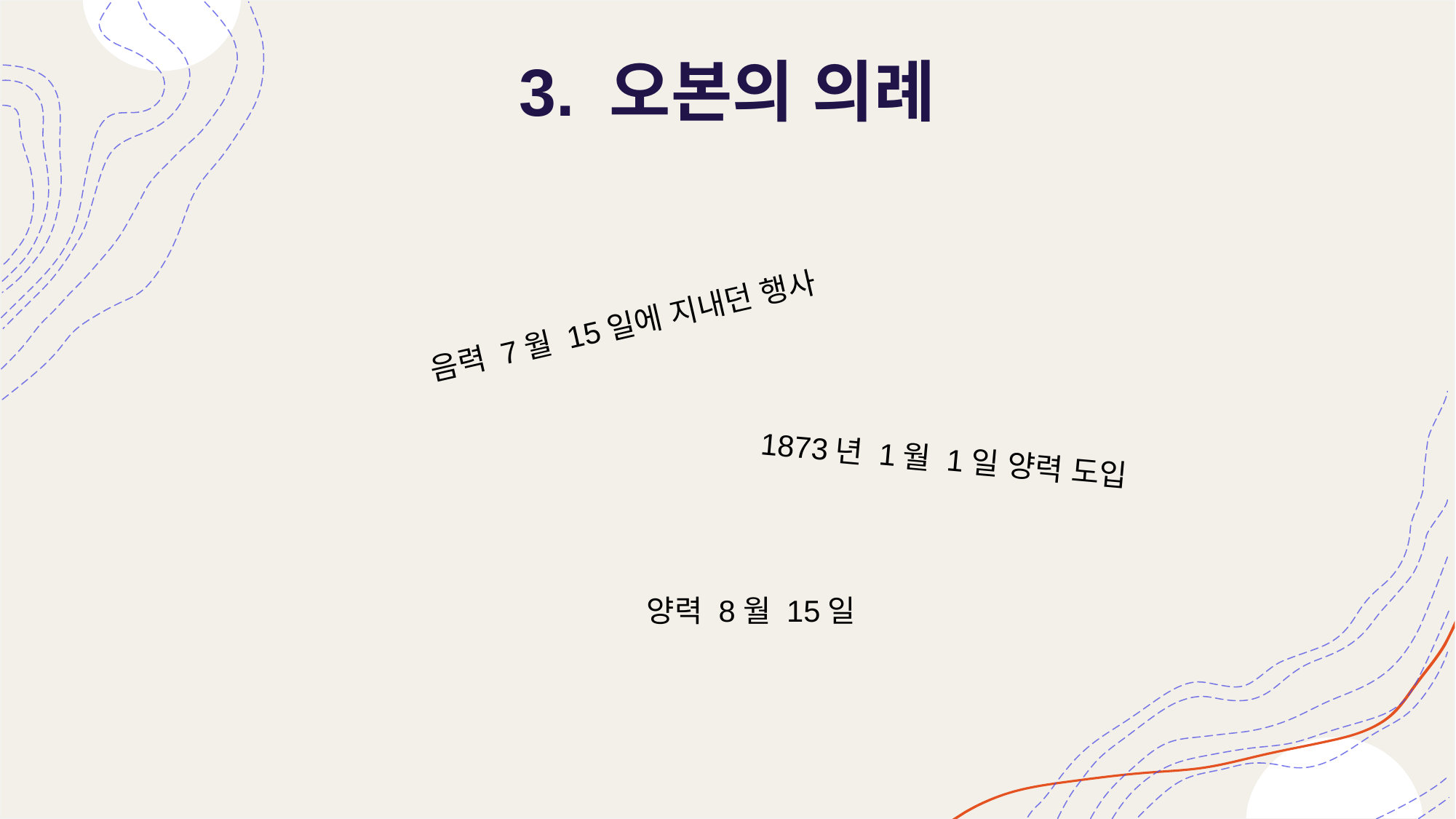

3. 오본의 의례​
음력 7월 15일에 지내던 행사
1873년 1월 1일 양력 도입
양력 8월 15일